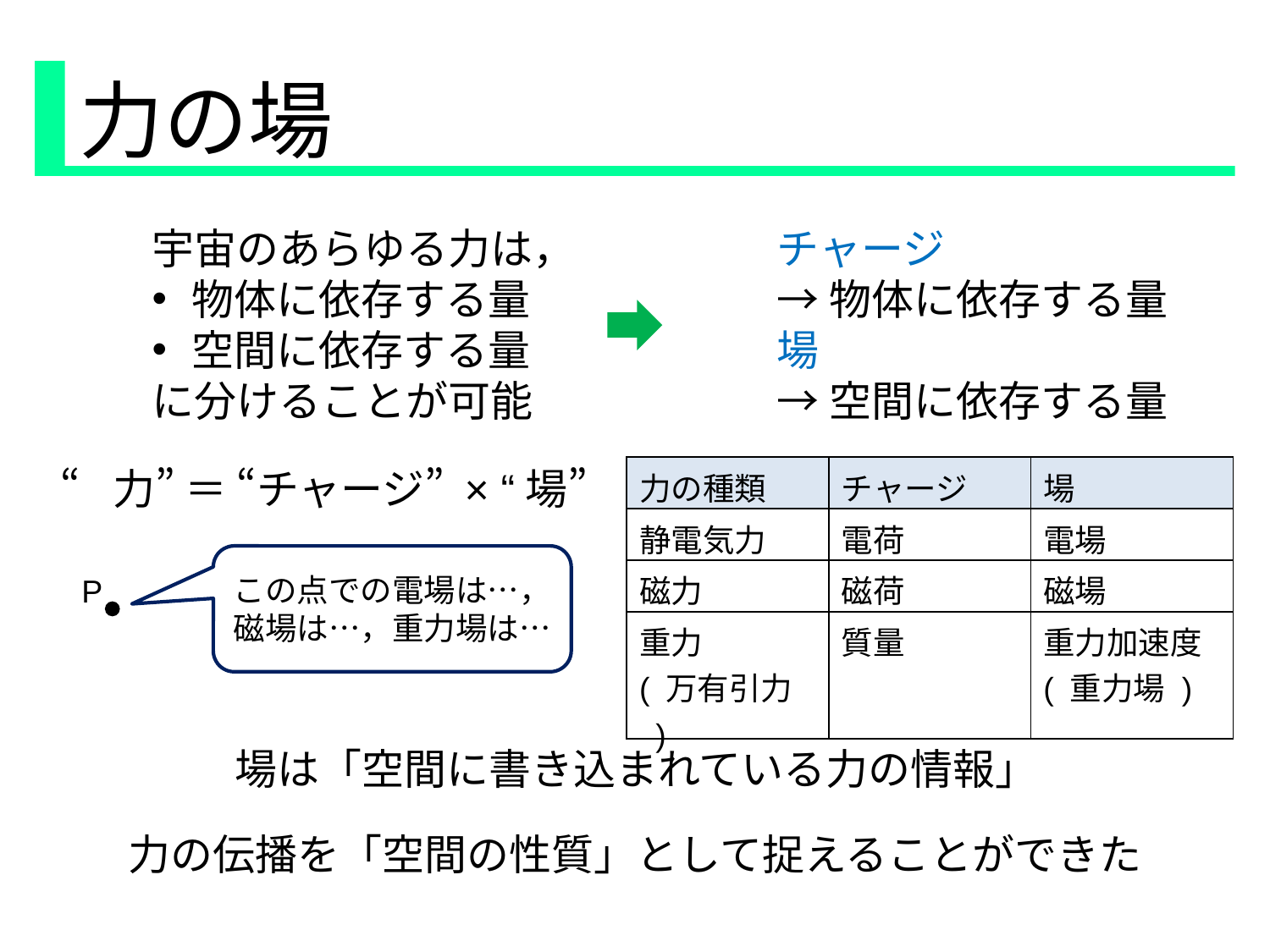

力の場

宇宙のあらゆる力は，
物体に依存する量
空間に依存する量
に分けることが可能
チャージ
→物体に依存する量
場
→空間に依存する量

“力” ＝ “チャージ” × “場”
| 力の種類 | チャージ | 場 |
| --- | --- | --- |
| 静電気力 | 電荷 | 電場 |
| 磁力 | 磁荷 | 磁場 |
| 重力 ( 万有引力 ) | 質量 | 重力加速度 ( 重力場 ) |
この点での電場は…，磁場は…，重力場は…
P

場は「空間に書き込まれている力の情報」
力の伝播を「空間の性質」として捉えることができた